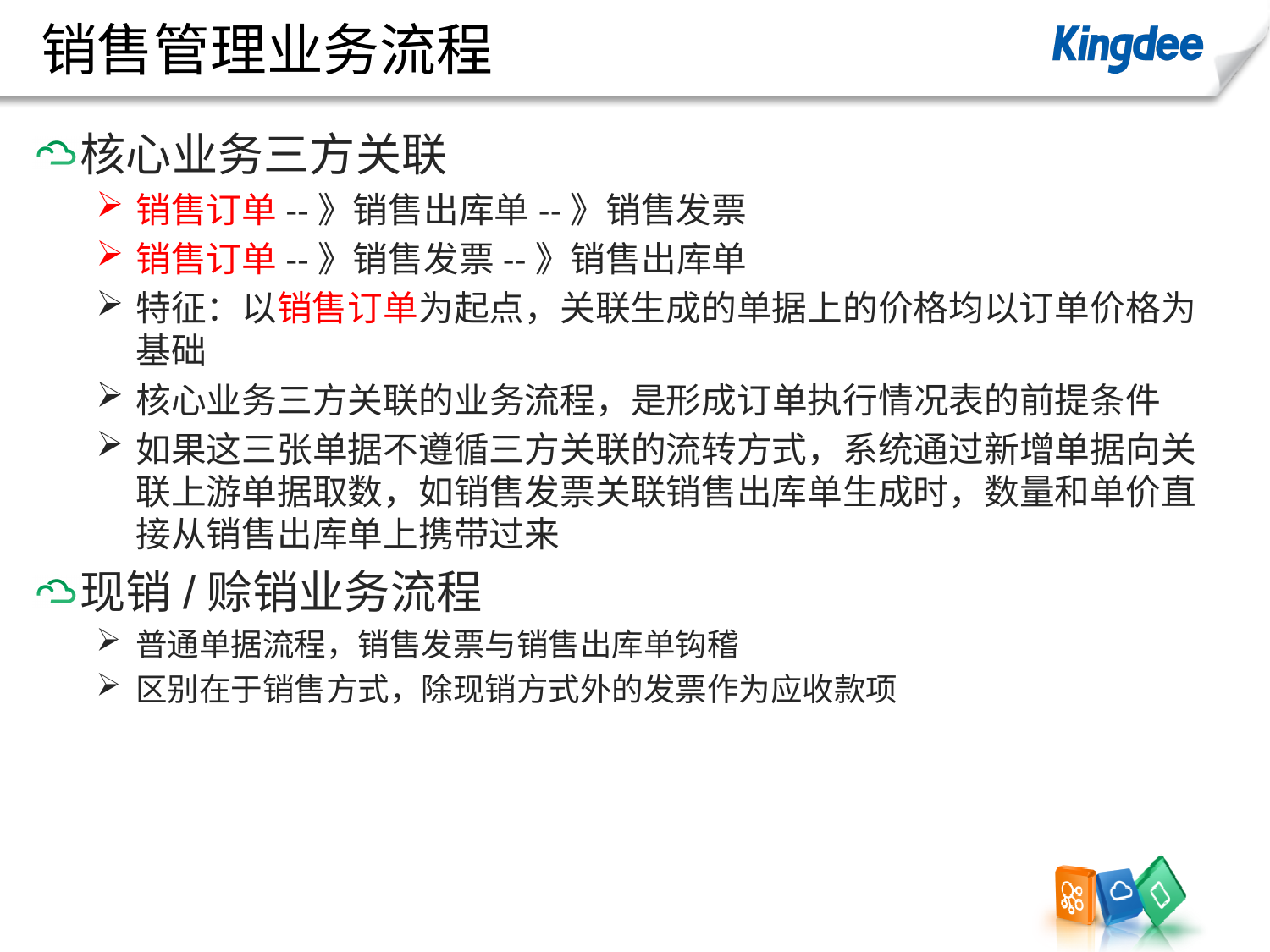

# 销售管理业务流程
核心业务三方关联
销售订单--》销售出库单--》销售发票
销售订单--》销售发票--》销售出库单
特征：以销售订单为起点，关联生成的单据上的价格均以订单价格为基础
核心业务三方关联的业务流程，是形成订单执行情况表的前提条件
如果这三张单据不遵循三方关联的流转方式，系统通过新增单据向关联上游单据取数，如销售发票关联销售出库单生成时，数量和单价直接从销售出库单上携带过来
现销/赊销业务流程
普通单据流程，销售发票与销售出库单钩稽
区别在于销售方式，除现销方式外的发票作为应收款项